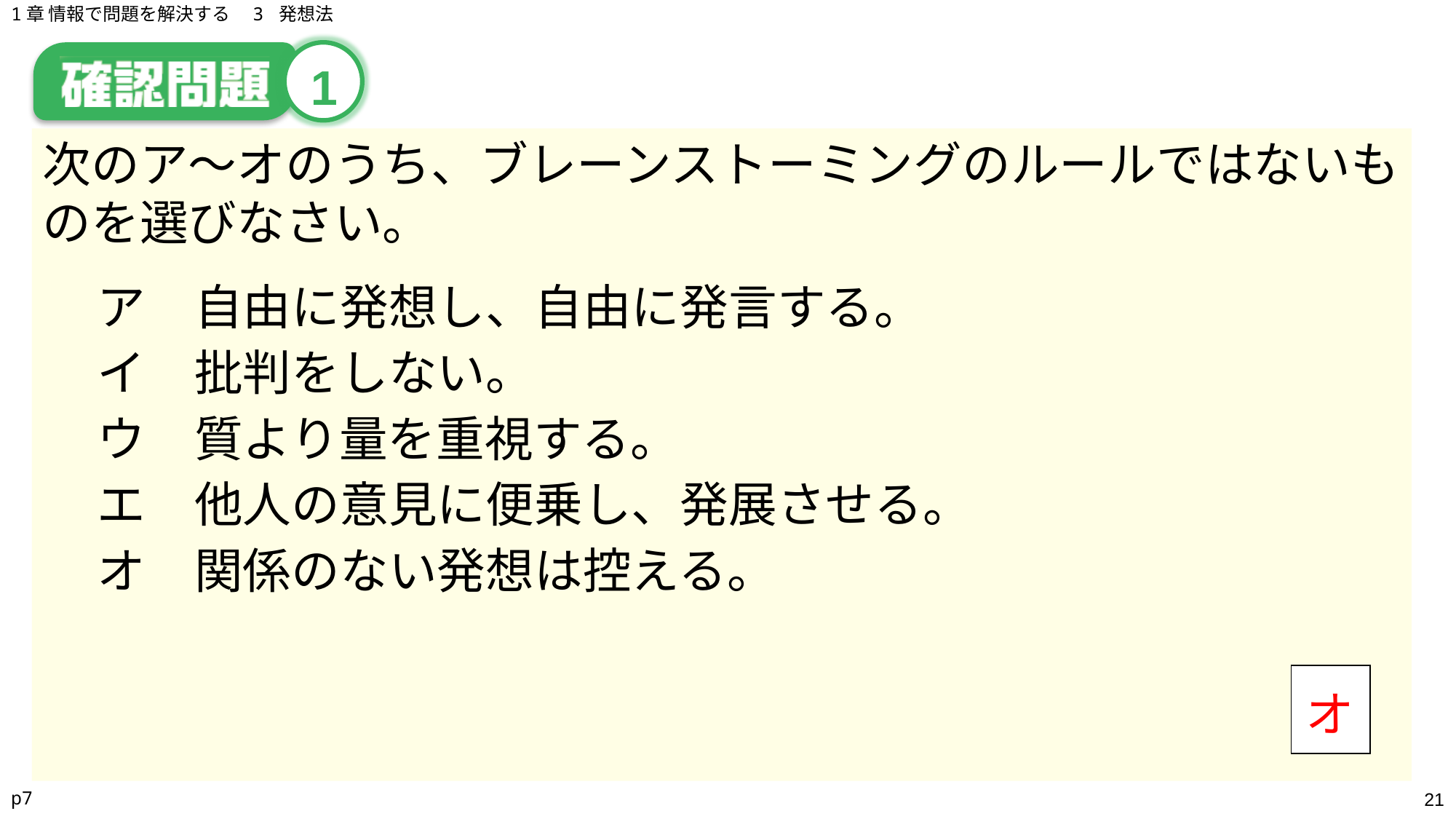

1章 情報で問題を解決する　3 発想法

# 1
次のア～オのうち、ブレーンストーミングのルールではないものを選びなさい。
ア　自由に発想し、自由に発言する。
イ　批判をしない。
ウ　質より量を重視する。
エ　他人の意見に便乗し、発展させる。
オ　関係のない発想は控える。

|  |
| --- |
オ
p7
21